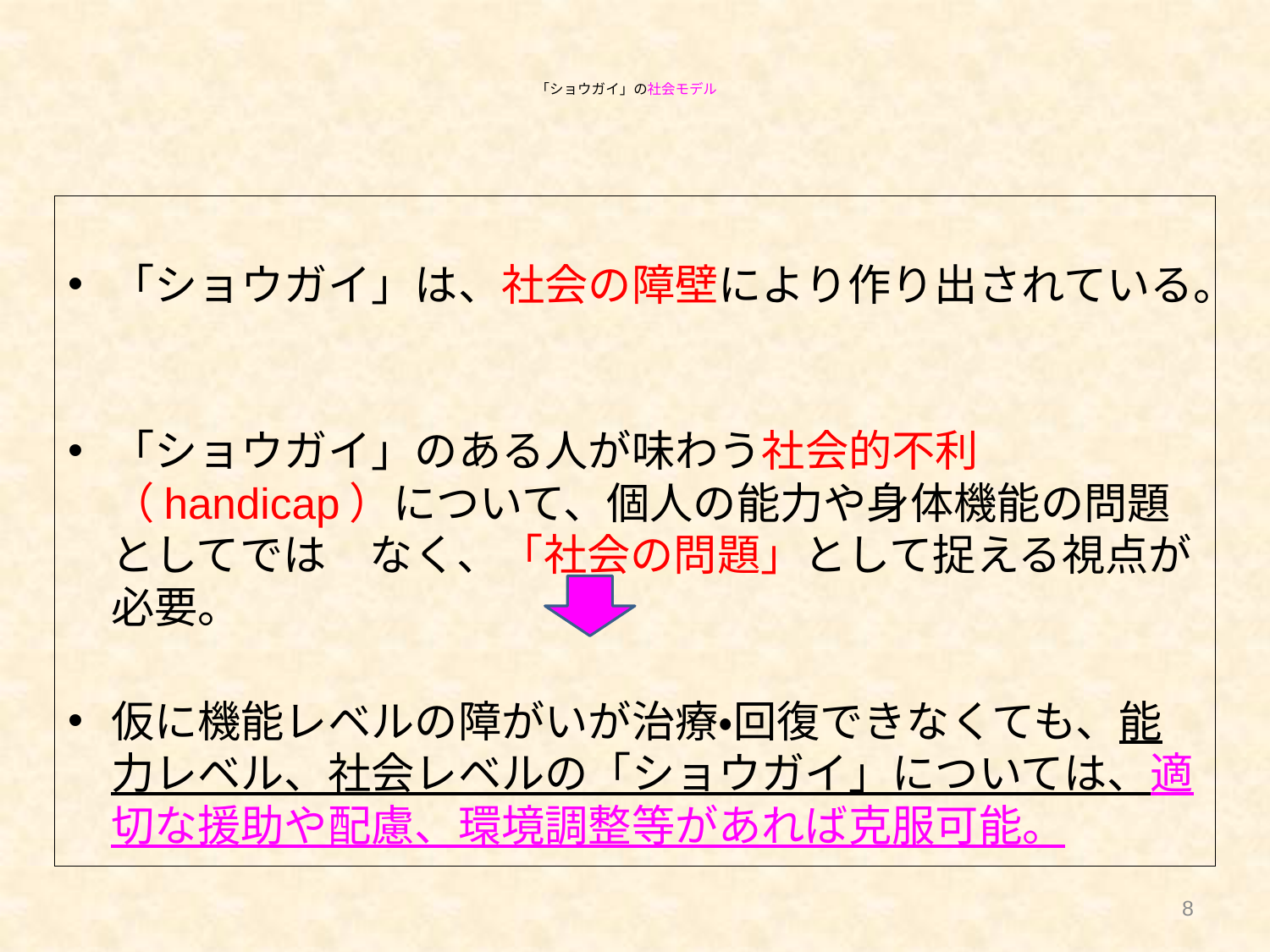

# 「ショウガイ」の社会モデル

「ショウガイ」は、社会の障壁により作り出されている。

「ショウガイ」のある人が味わう社会的不利（handicap）について、個人の能力や身体機能の問題としてでは　なく、「社会の問題」として捉える視点が必要。

仮に機能レベルの障がいが治療・回復できなくても、能力レベル、社会レベルの「ショウガイ」については、適切な援助や配慮、環境調整等があれば克服可能。

8